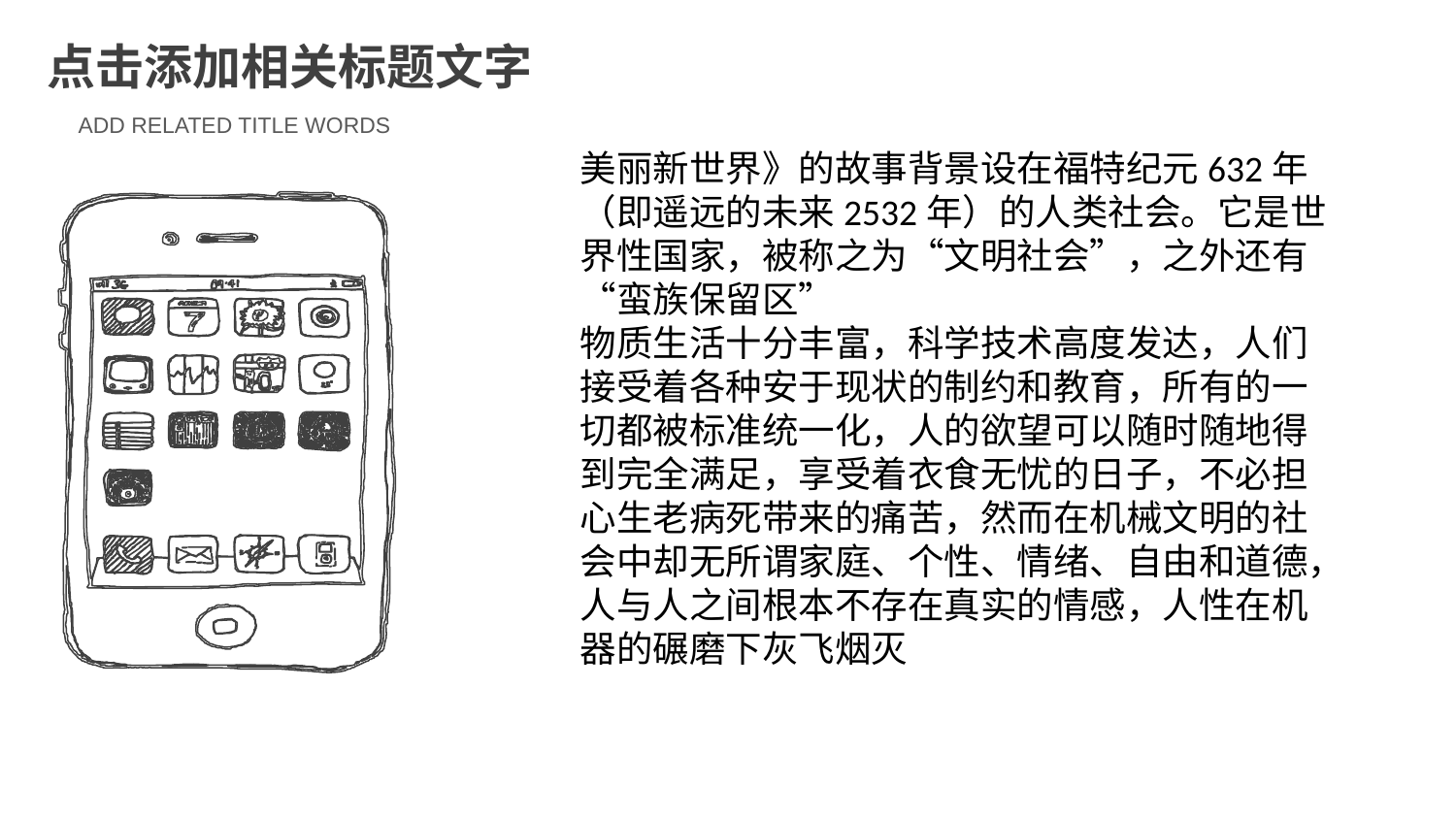

美丽新世界》的故事背景设在福特纪元632年（即遥远的未来2532年）的人类社会。它是世界性国家，被称之为“文明社会”，之外还有“蛮族保留区”
物质生活十分丰富，科学技术高度发达，人们接受着各种安于现状的制约和教育，所有的一切都被标准统一化，人的欲望可以随时随地得到完全满足，享受着衣食无忧的日子，不必担心生老病死带来的痛苦，然而在机械文明的社会中却无所谓家庭、个性、情绪、自由和道德，人与人之间根本不存在真实的情感，人性在机器的碾磨下灰飞烟灭